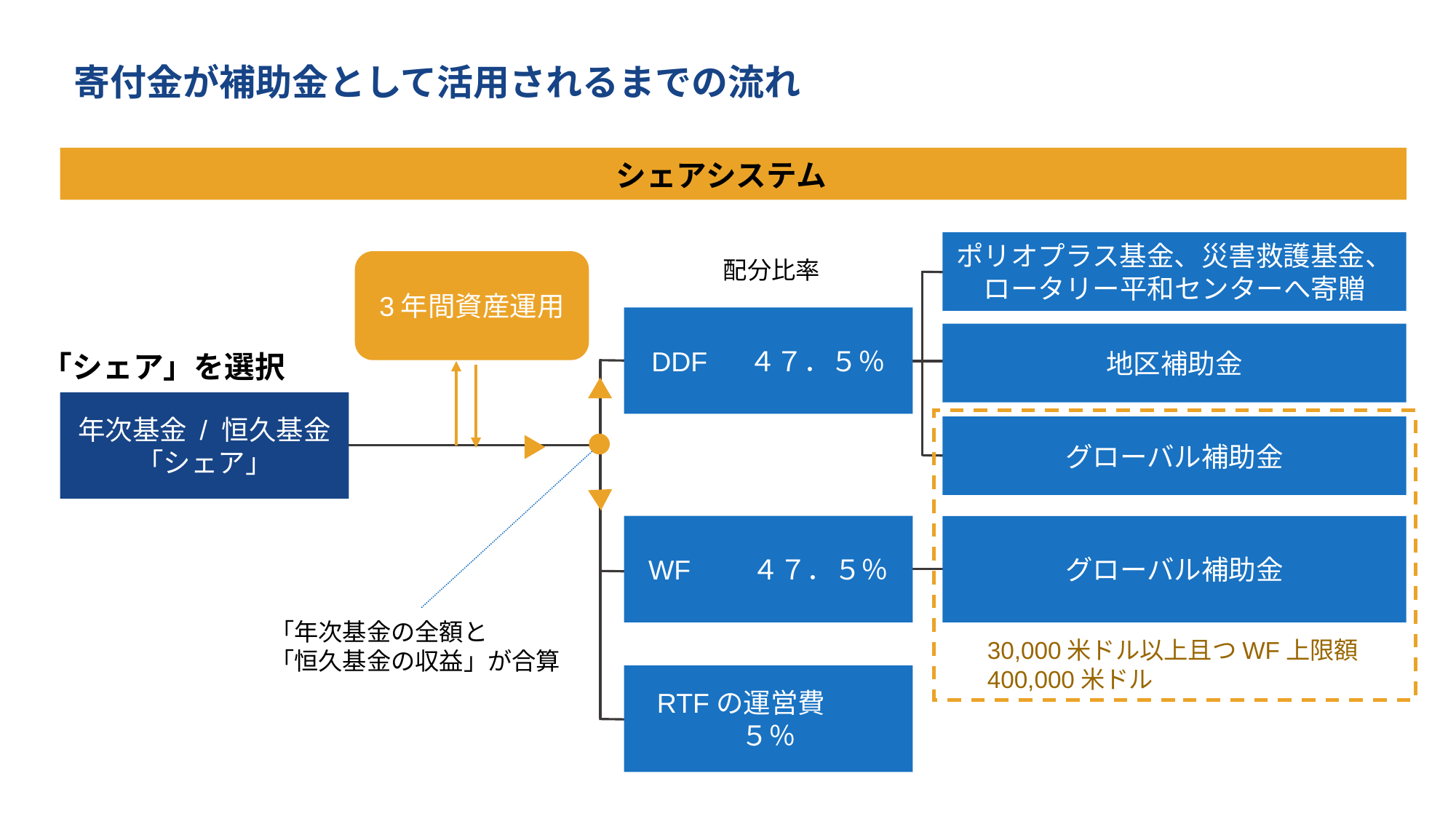

寄付金が補助金として活用されるまでの流れ

シェアシステム
ポリオプラス基金、災害救護基金、ロータリー平和センターへ寄贈
配分比率
3年間資産運用
DDF 　４７．５％
地区補助金
「シェア」を選択

年次基金 / 恒久基金
「シェア」

グローバル補助金

WF　　４７．５％
グローバル補助金
「年次基金の全額と
「恒久基金の収益」が合算
30,000米ドル以上且つWF上限額400,000米ドル
RTFの運営費　　５％